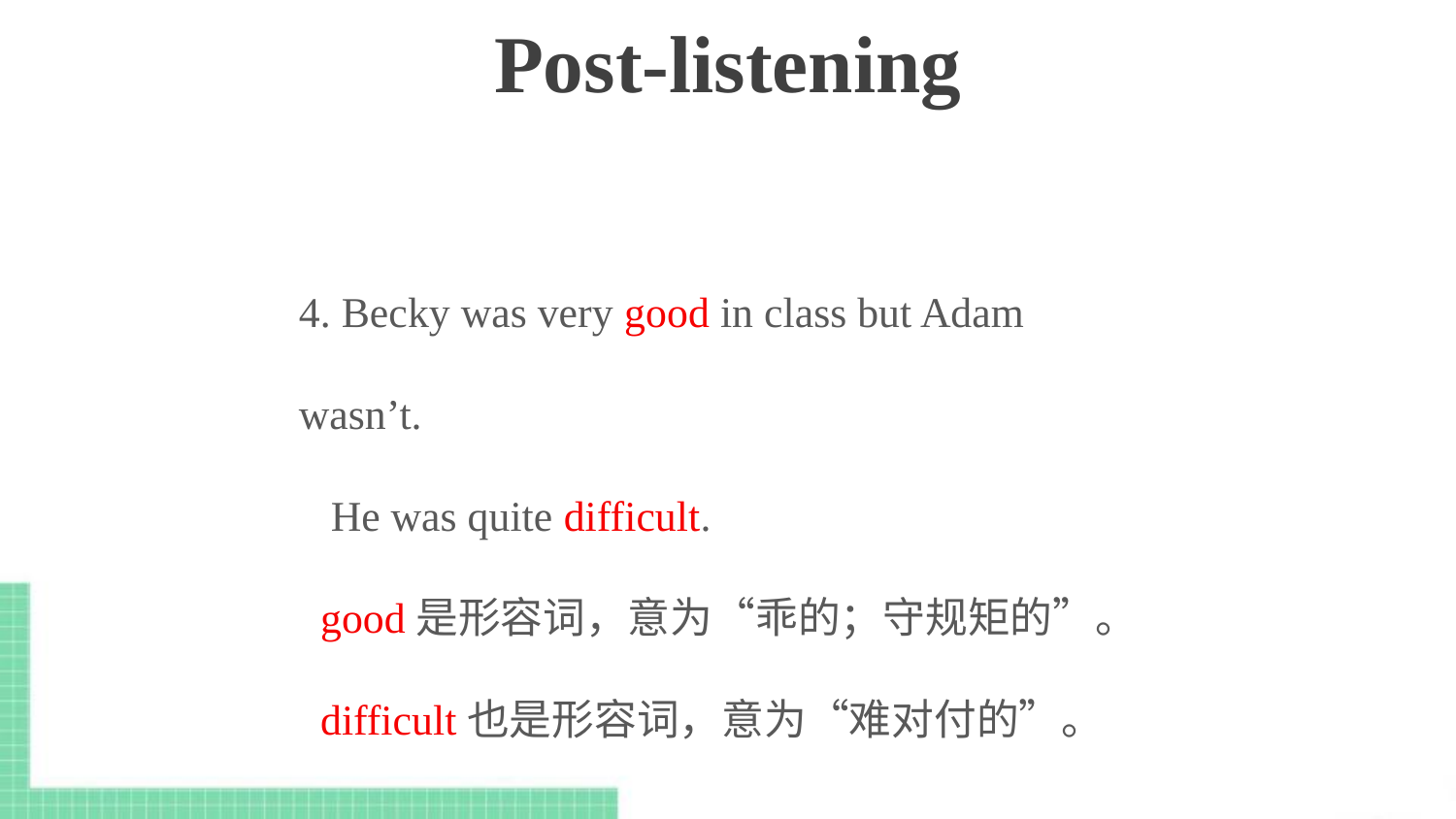

Post-listening
4. Becky was very good in class but Adam wasn’t.
   He was quite difficult.
  good是形容词，意为“乖的；守规矩的”。
  difficult也是形容词，意为“难对付的”。